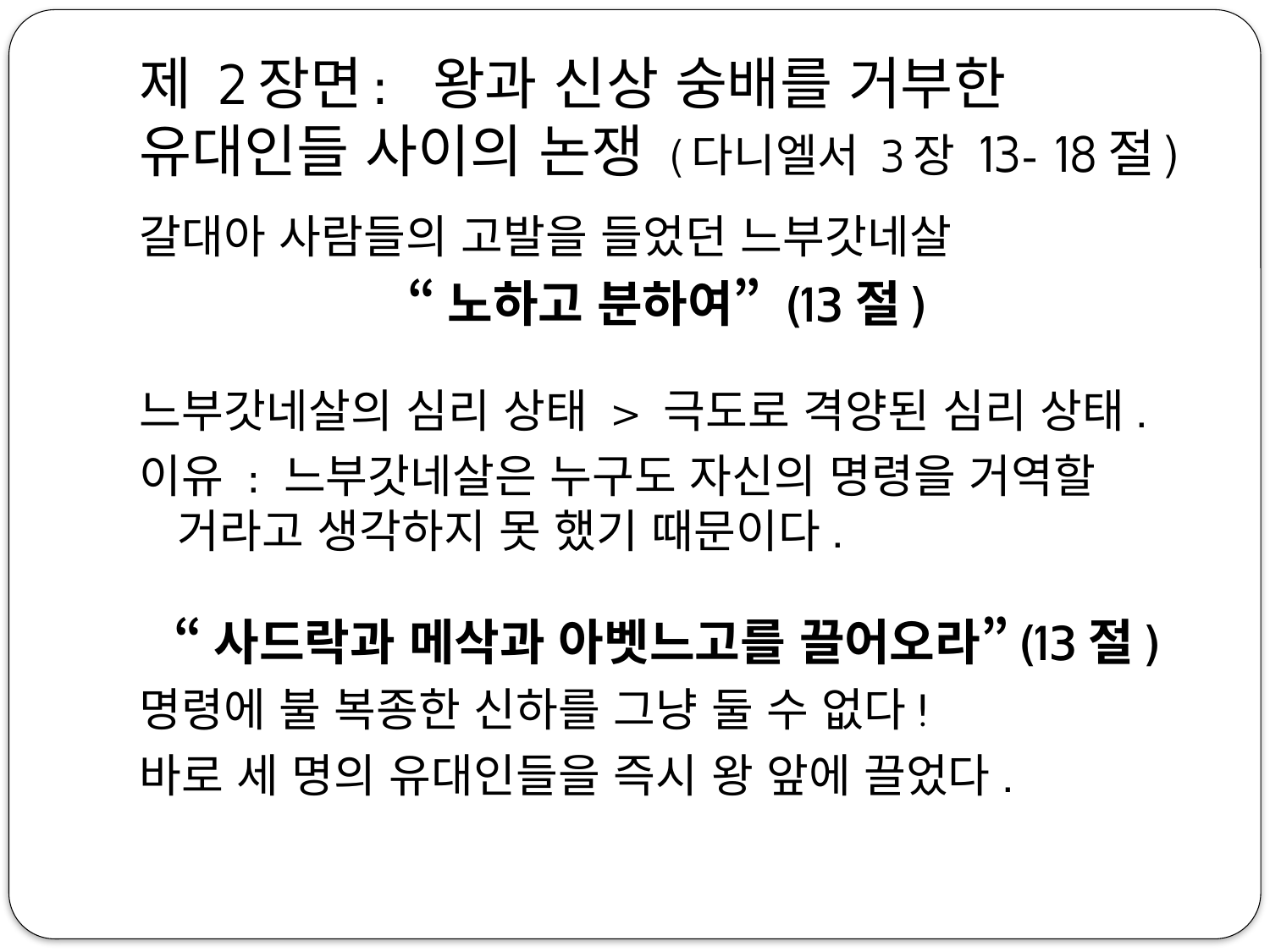

# 제 2장면:  왕과 신상 숭배를 거부한 유대인들 사이의 논쟁 (다니엘서 3장 13- 18절)
갈대아 사람들의 고발을 들었던 느부갓네살
“노하고 분하여” (13절)

느부갓네살의 심리 상태 > 극도로 격양된 심리 상태.
이유 : 느부갓네살은 누구도 자신의 명령을 거역할 거라고 생각하지 못 했기 때문이다.

“사드락과 메삭과 아벳느고를 끌어오라”(13절)
명령에 불 복종한 신하를 그냥 둘 수 없다!
바로 세 명의 유대인들을 즉시 왕 앞에 끌었다.